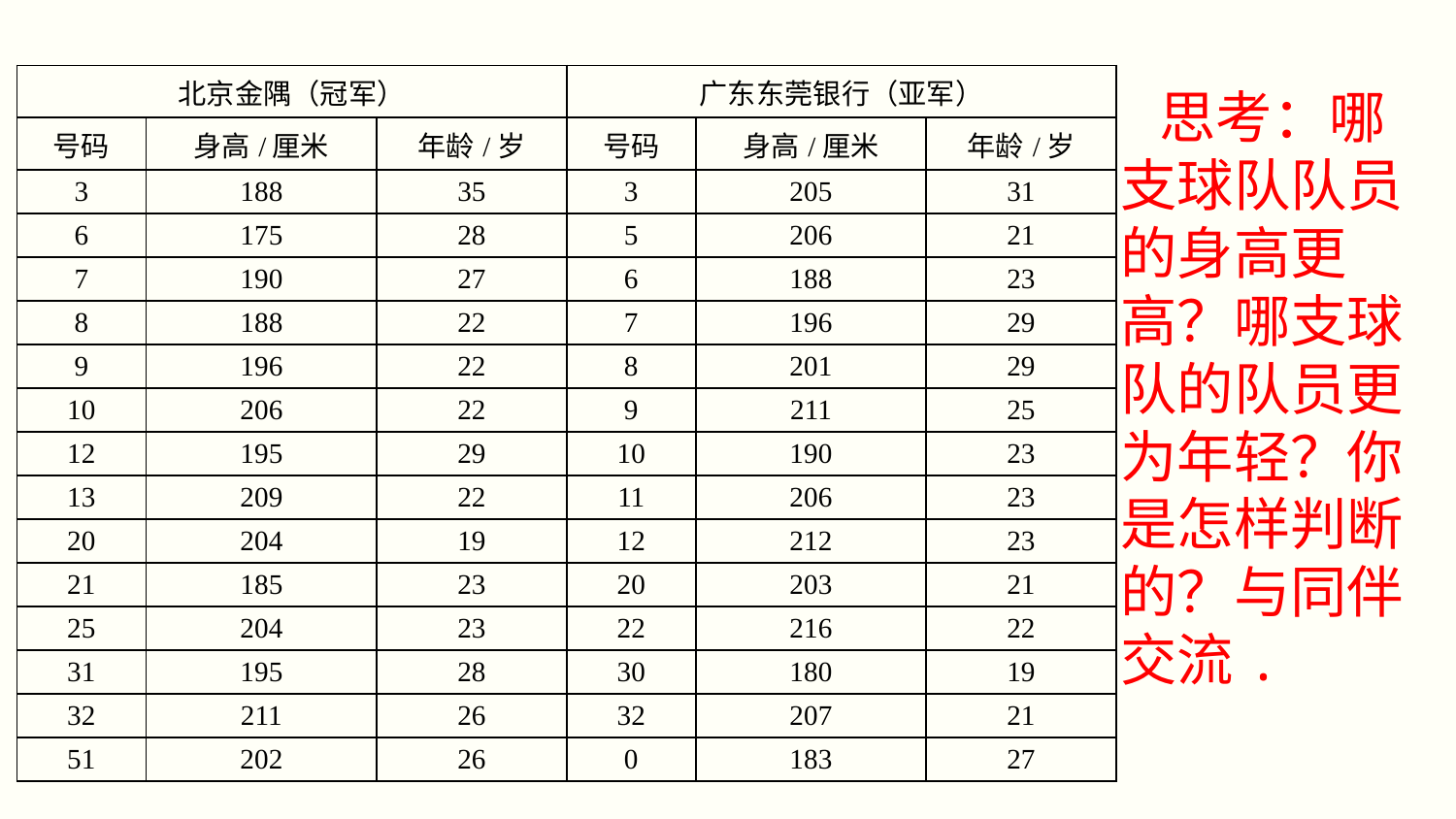

| 北京金隅（冠军） |  |  | 广东东莞银行（亚军） |  |  |
| --- | --- | --- | --- | --- | --- |
| 号码 | 身高/厘米 | 年龄/岁 | 号码 | 身高/厘米 | 年龄/岁 |
| 3 | 188 | 35 | 3 | 205 | 31 |
| 6 | 175 | 28 | 5 | 206 | 21 |
| 7 | 190 | 27 | 6 | 188 | 23 |
| 8 | 188 | 22 | 7 | 196 | 29 |
| 9 | 196 | 22 | 8 | 201 | 29 |
| 10 | 206 | 22 | 9 | 211 | 25 |
| 12 | 195 | 29 | 10 | 190 | 23 |
| 13 | 209 | 22 | 11 | 206 | 23 |
| 20 | 204 | 19 | 12 | 212 | 23 |
| 21 | 185 | 23 | 20 | 203 | 21 |
| 25 | 204 | 23 | 22 | 216 | 22 |
| 31 | 195 | 28 | 30 | 180 | 19 |
| 32 | 211 | 26 | 32 | 207 | 21 |
| 51 | 202 | 26 | 0 | 183 | 27 |
  思考：哪支球队队员的身高更高？哪支球队的队员更为年轻？你是怎样判断的？与同伴交流.